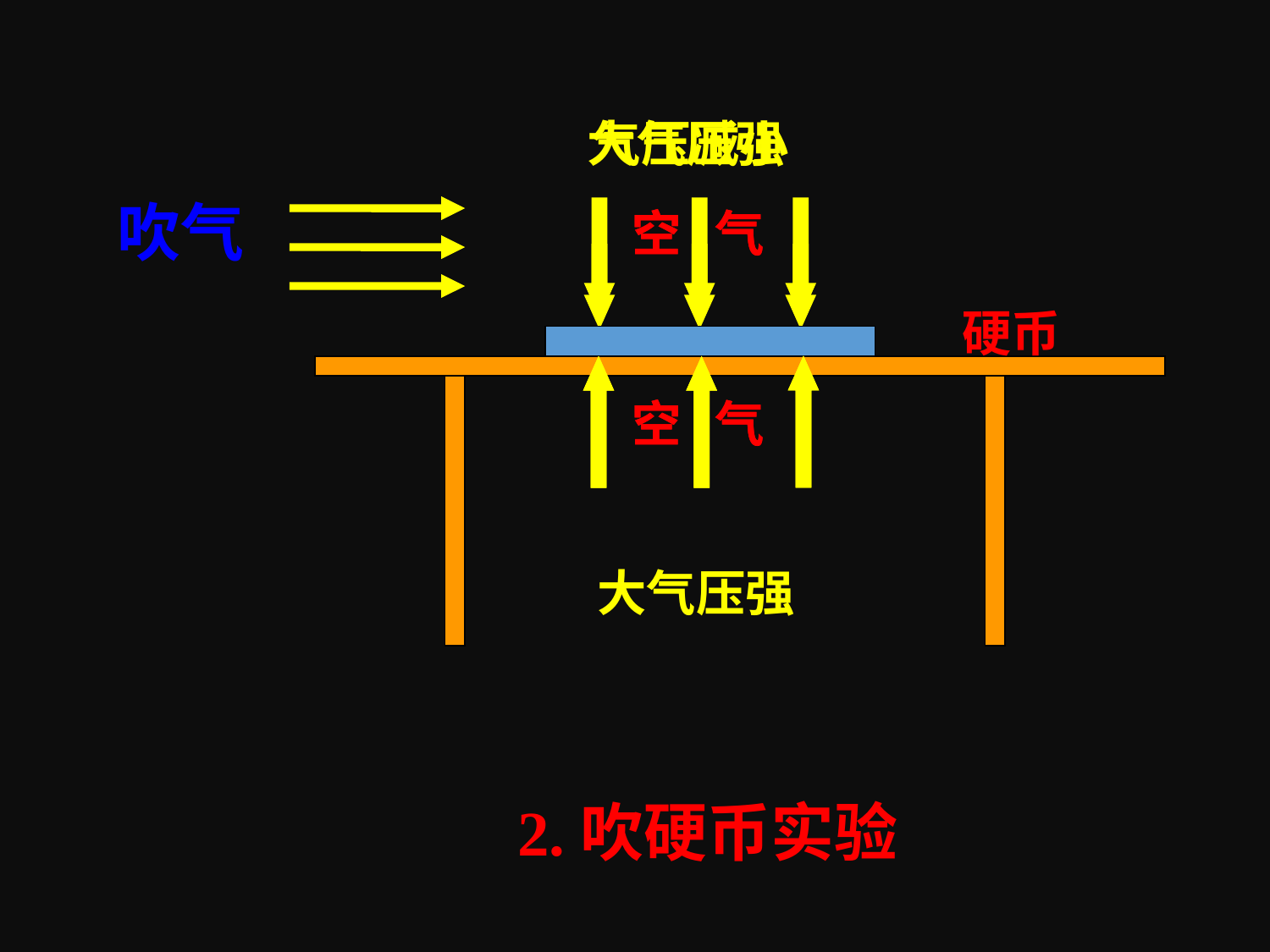

气压减小
大气压强
  空   气

  空   气
吹气

  空   气

  空   气
  硬币

大气压强
2.吹硬币实验